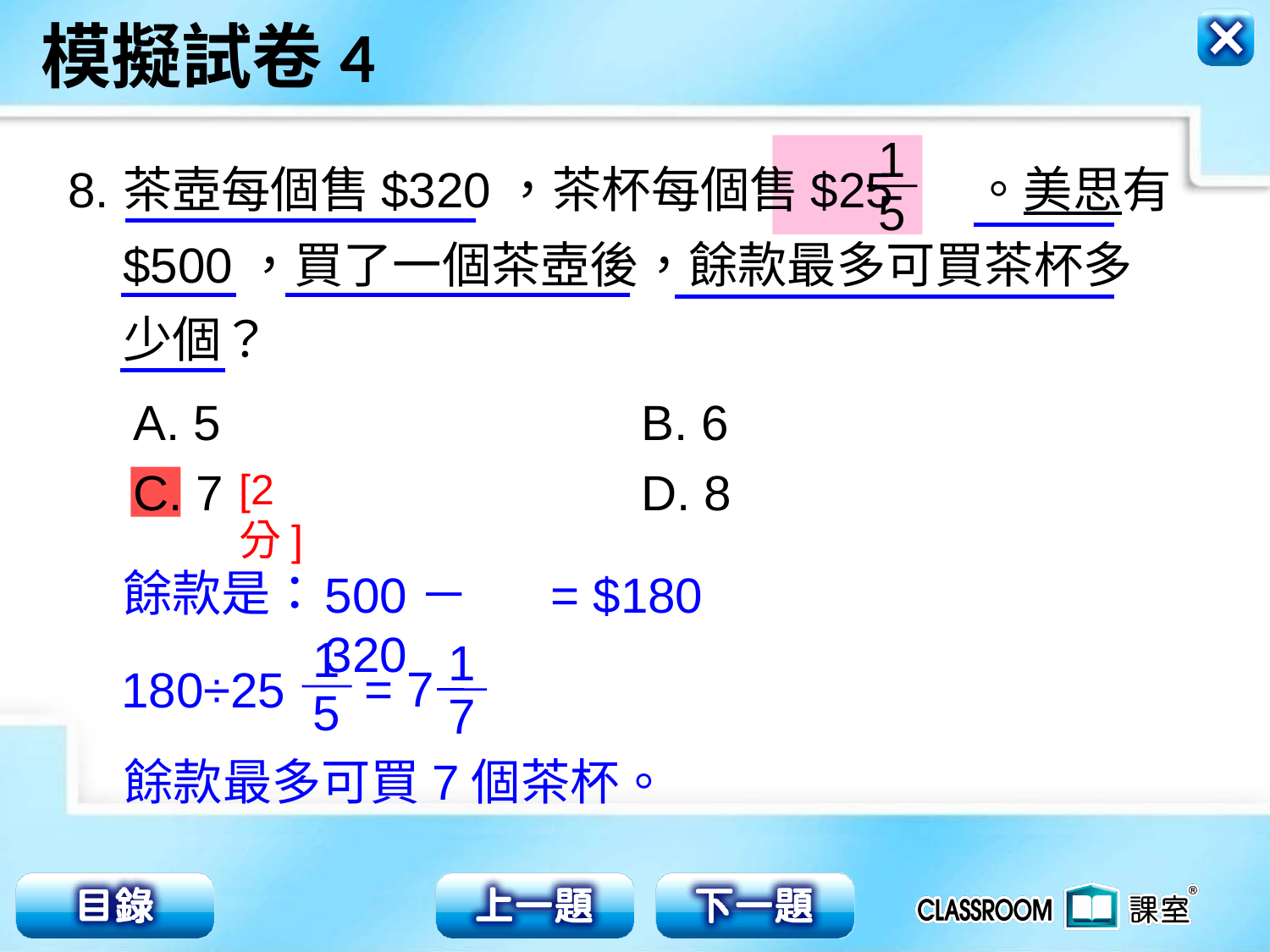

1
5

8.
茶壺每個售$320，茶杯每個售$25     。美思有
$500，買了一個茶壺後，餘款最多可買茶杯多
少個？
A. 5				B. 6
C. 7				D. 8
[2分]

餘款是：
500－320
= $180
1
5

180÷25
1
7

= 7
餘款最多可買7個茶杯。